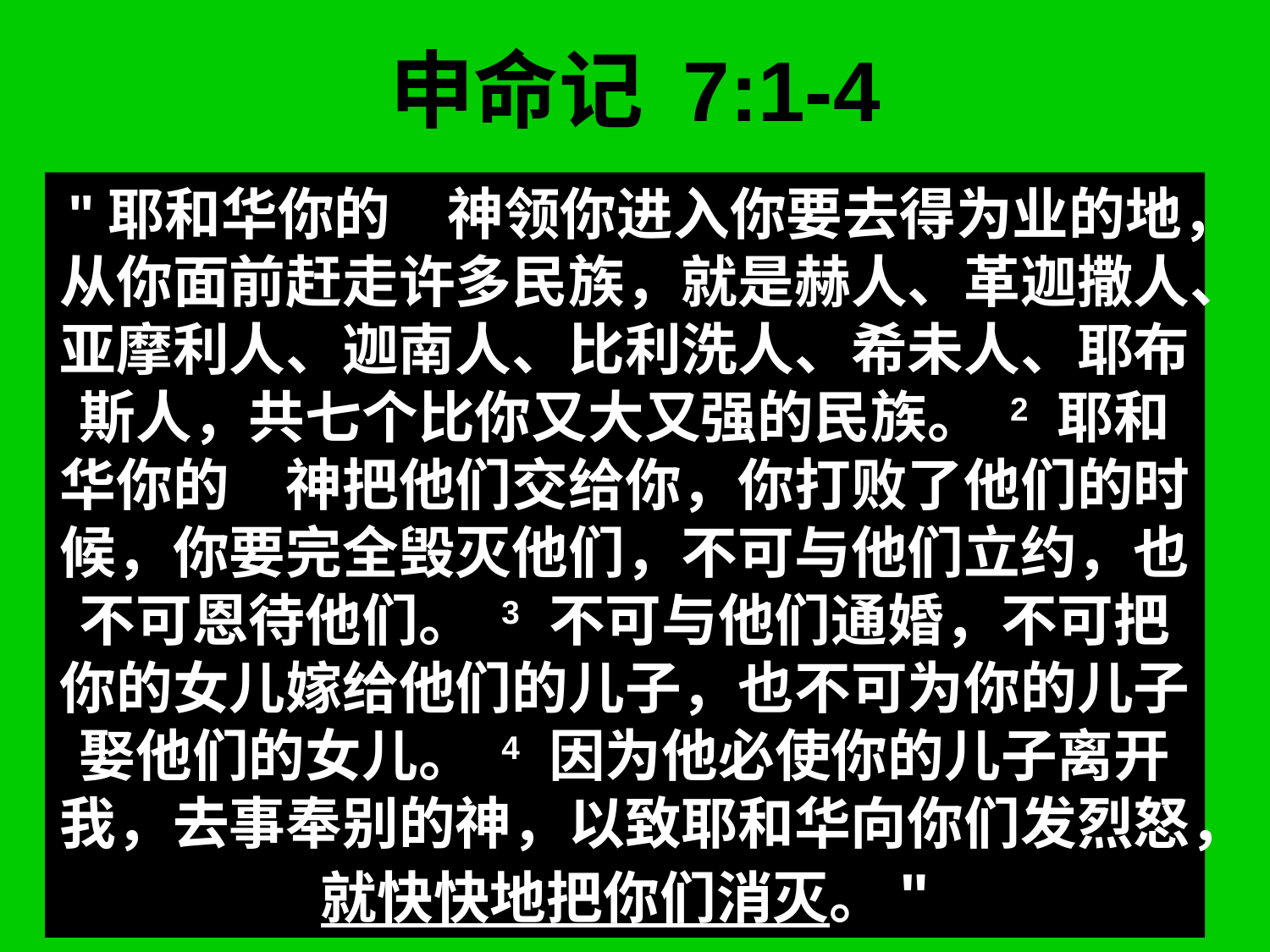

# 申命记 7:1-4
"耶和华你的　神领你进入你要去得为业的地，从你面前赶走许多民族，就是赫人、革迦撒人、亚摩利人、迦南人、比利洗人、希未人、耶布斯人，共七个比你又大又强的民族。 2 耶和华你的　神把他们交给你，你打败了他们的时候，你要完全毁灭他们，不可与他们立约，也不可恩待他们。 3 不可与他们通婚，不可把你的女儿嫁给他们的儿子，也不可为你的儿子娶他们的女儿。 4 因为他必使你的儿子离开我，去事奉别的神，以致耶和华向你们发烈怒，就快快地把你们消灭。"